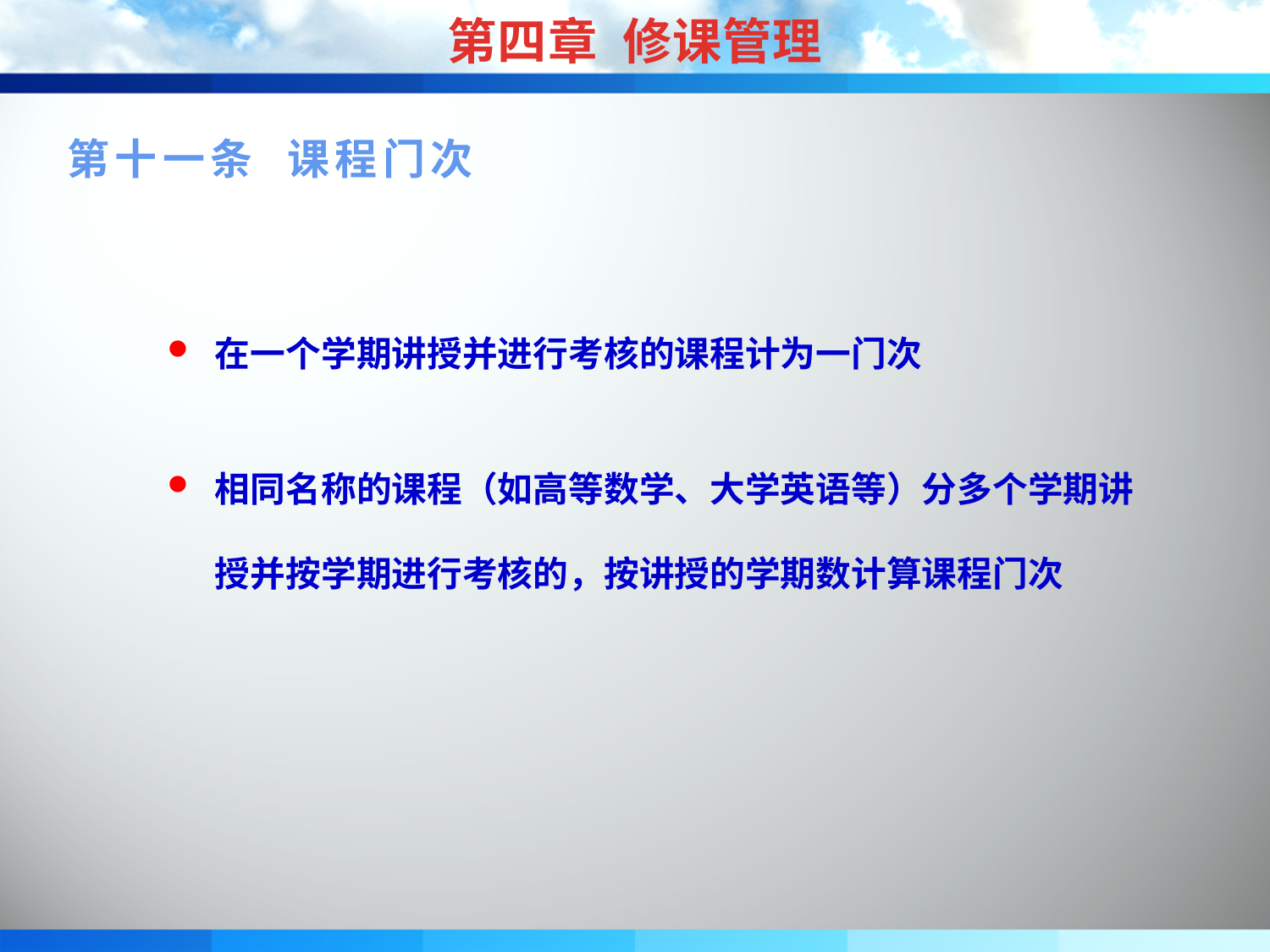

第四章  修课管理
第十一条  课程门次
在一个学期讲授并进行考核的课程计为一门次

相同名称的课程（如高等数学、大学英语等）分多个学期讲授并按学期进行考核的，按讲授的学期数计算课程门次